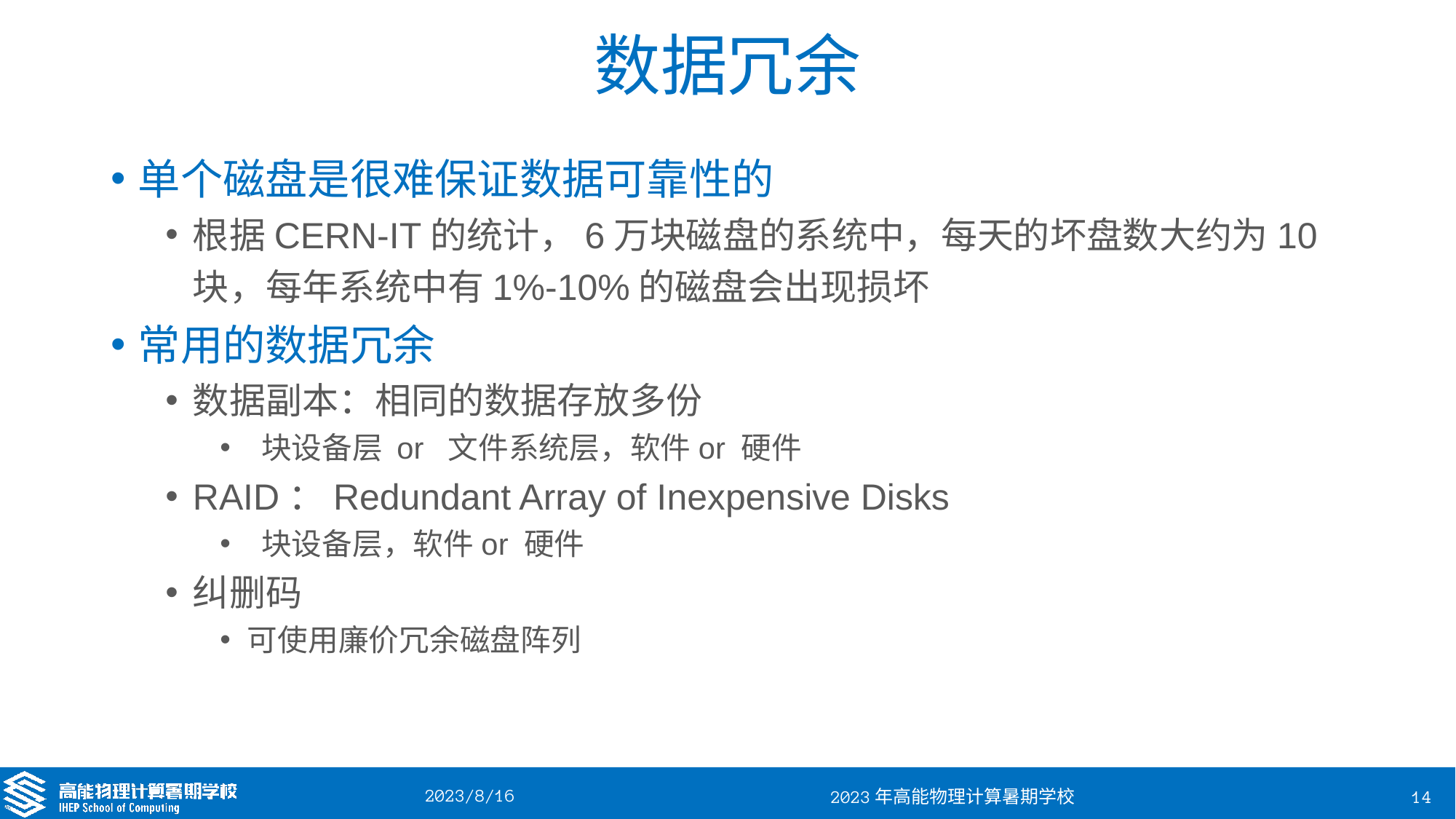

# 数据冗余
单个磁盘是很难保证数据可靠性的
根据CERN-IT的统计，6万块磁盘的系统中，每天的坏盘数大约为10块，每年系统中有1%-10%的磁盘会出现损坏
常用的数据冗余
数据副本：相同的数据存放多份
 块设备层 or  文件系统层，软件or 硬件
RAID：Redundant Array of Inexpensive Disks
 块设备层，软件or 硬件
纠删码
可使用廉价冗余磁盘阵列

2023/8/16
2023年高能物理计算暑期学校
14